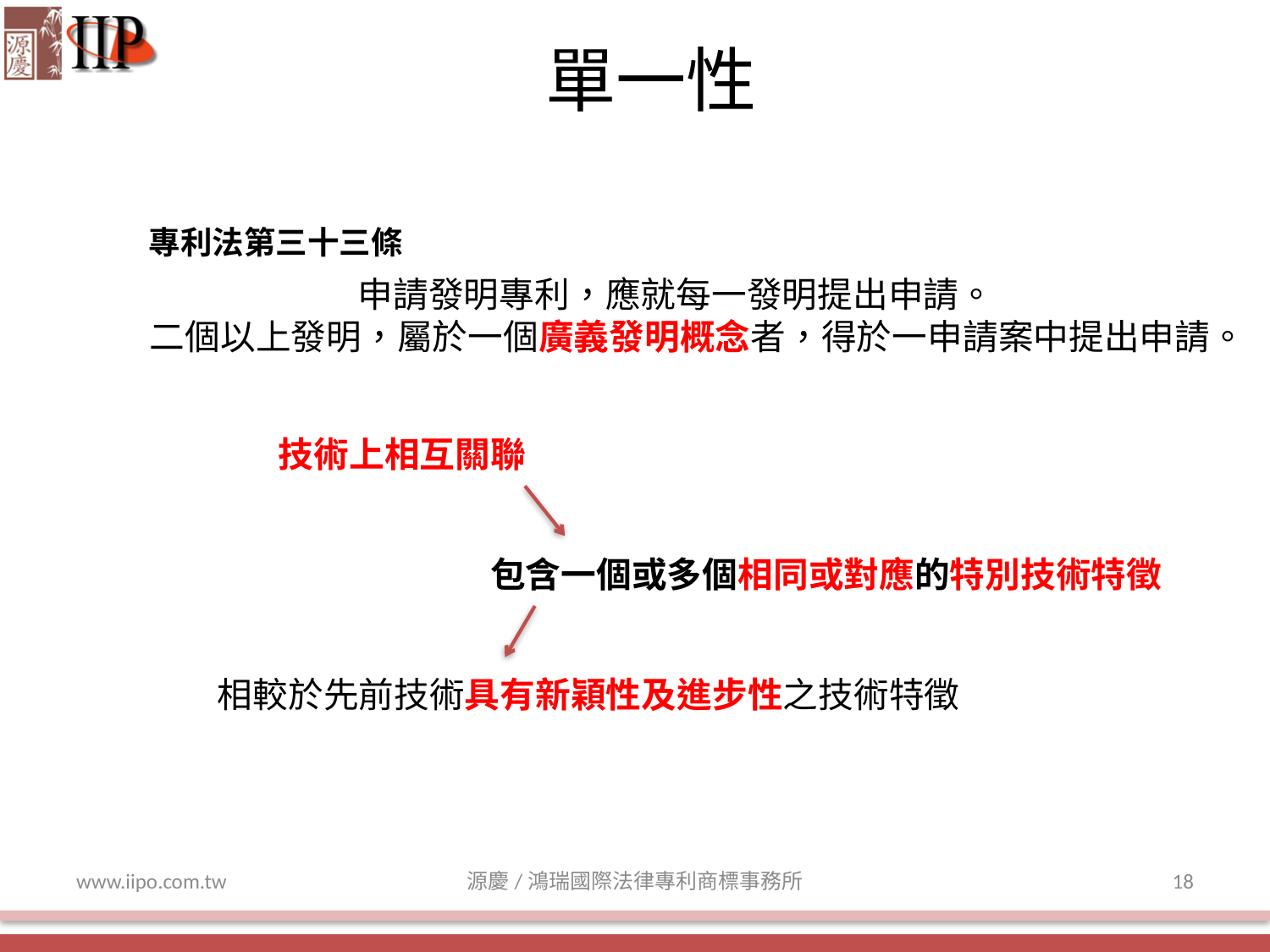

單一性
專利法第三十三條
申請發明專利，應就每一發明提出申請。
二個以上發明，屬於一個廣義發明概念者，得於一申請案中提出申請。
技術上相互關聯
包含一個或多個相同或對應的特別技術特徵
相較於先前技術具有新穎性及進步性之技術特徵
www.iipo.com.tw
源慶/鴻瑞國際法律專利商標事務所
18